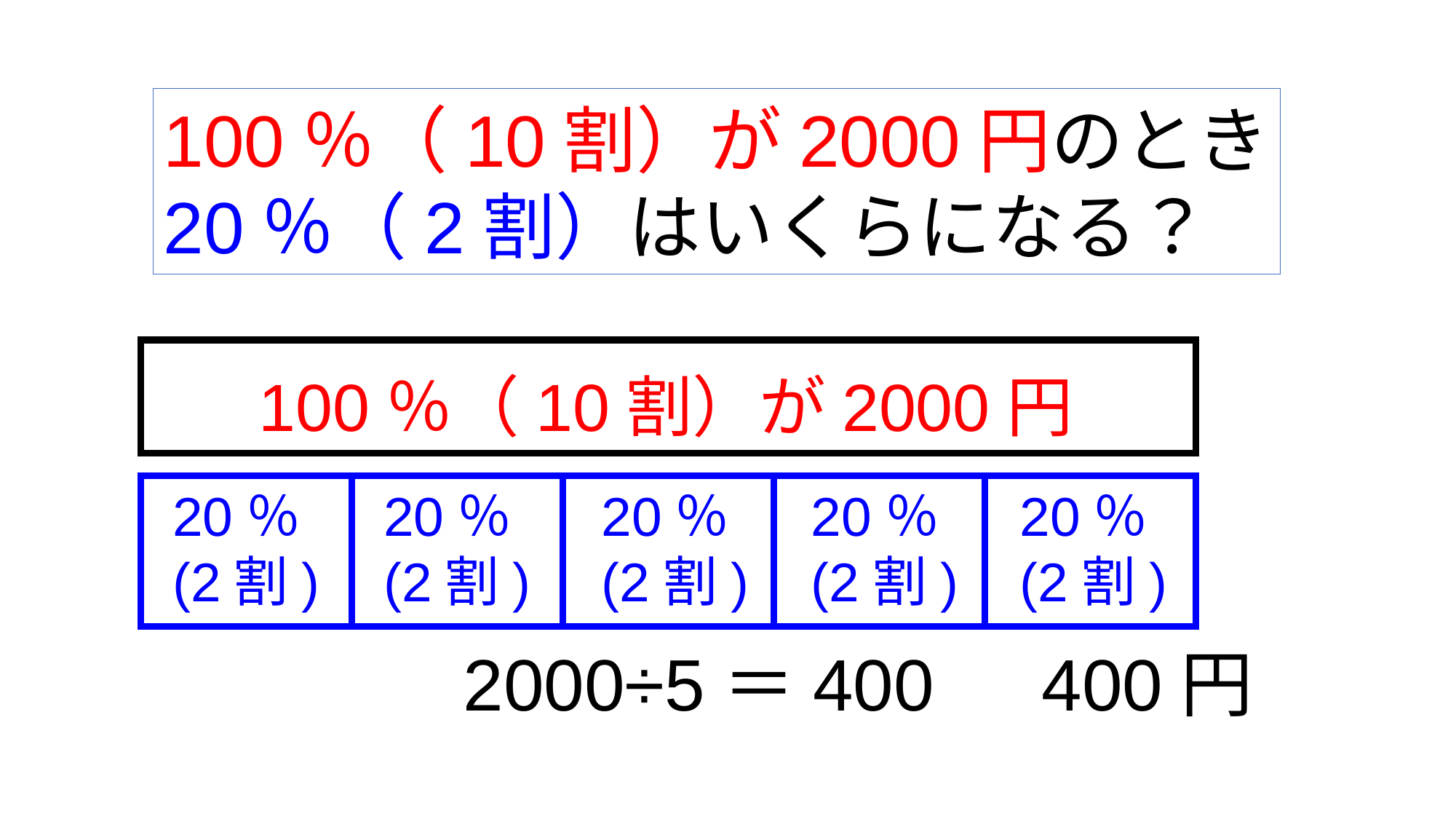

100％（10割）が2000円のとき
20％（2割）はいくらになる？

100％（10割）が2000円

20％
(2割)

20％
(2割)

20％
(2割)

20％
(2割)

20％
(2割)
2000÷5＝400　400円